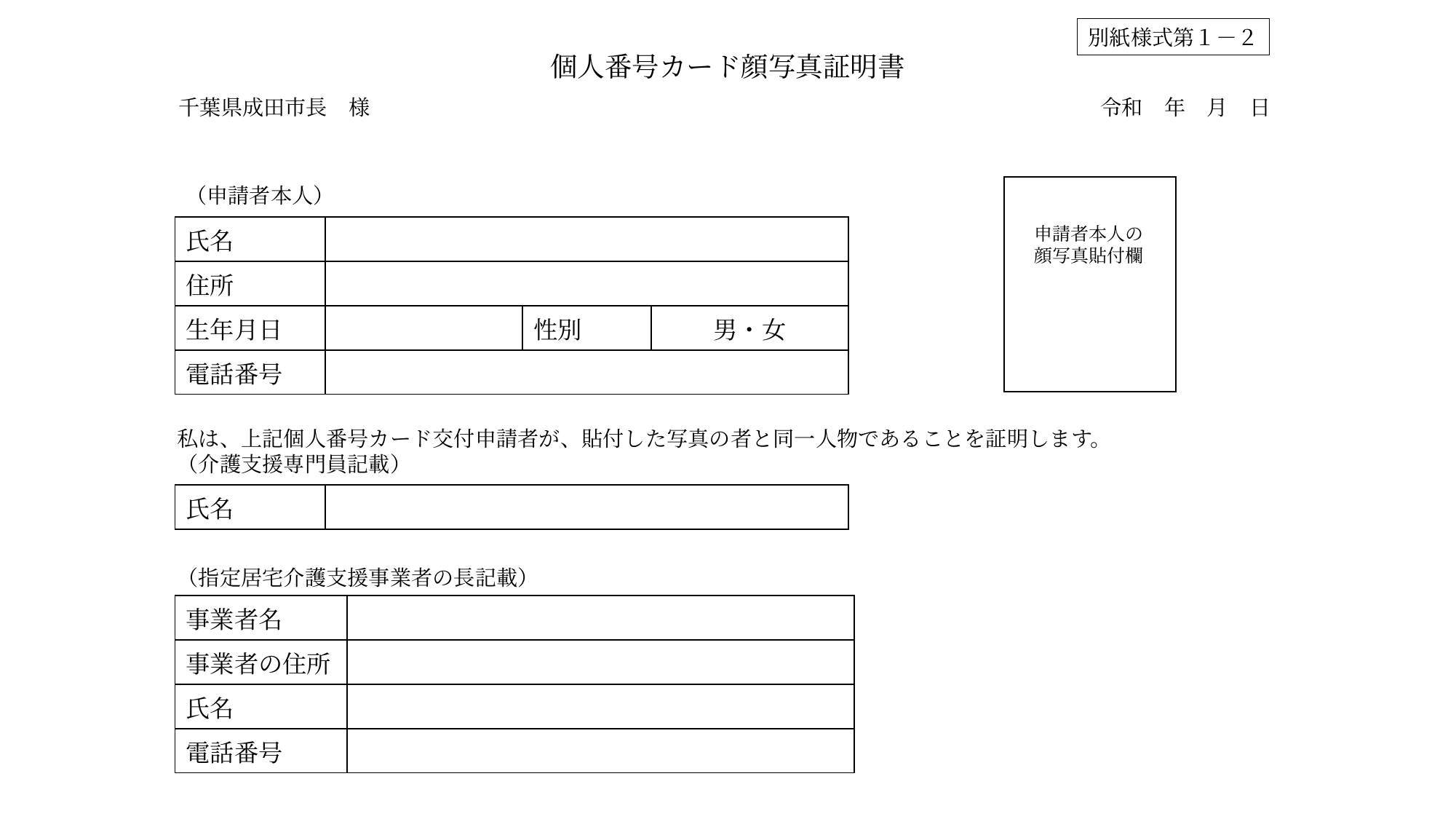

別紙様式第１－２
個人番号カード顔写真証明書
千葉県成田市長　様
令和　年　月　日

（申請者本人）
| 氏名 |  |  |  |
| --- | --- | --- | --- |
| 住所 |  |  |  |
| 生年月日 |  | 性別 | 男・女 |
| 電話番号 |  |  |  |
申請者本人の
顔写真貼付欄
私は、上記個人番号カード交付申請者が、貼付した写真の者と同一人物であることを証明します。
（介護支援専門員記載）
| 氏名 |  |  |  |
| --- | --- | --- | --- |
（指定居宅介護支援事業者の長記載）
| 事業者名 |  |
| --- | --- |
| 事業者の住所 |  |
| 氏名 |  |
| 電話番号 |  |